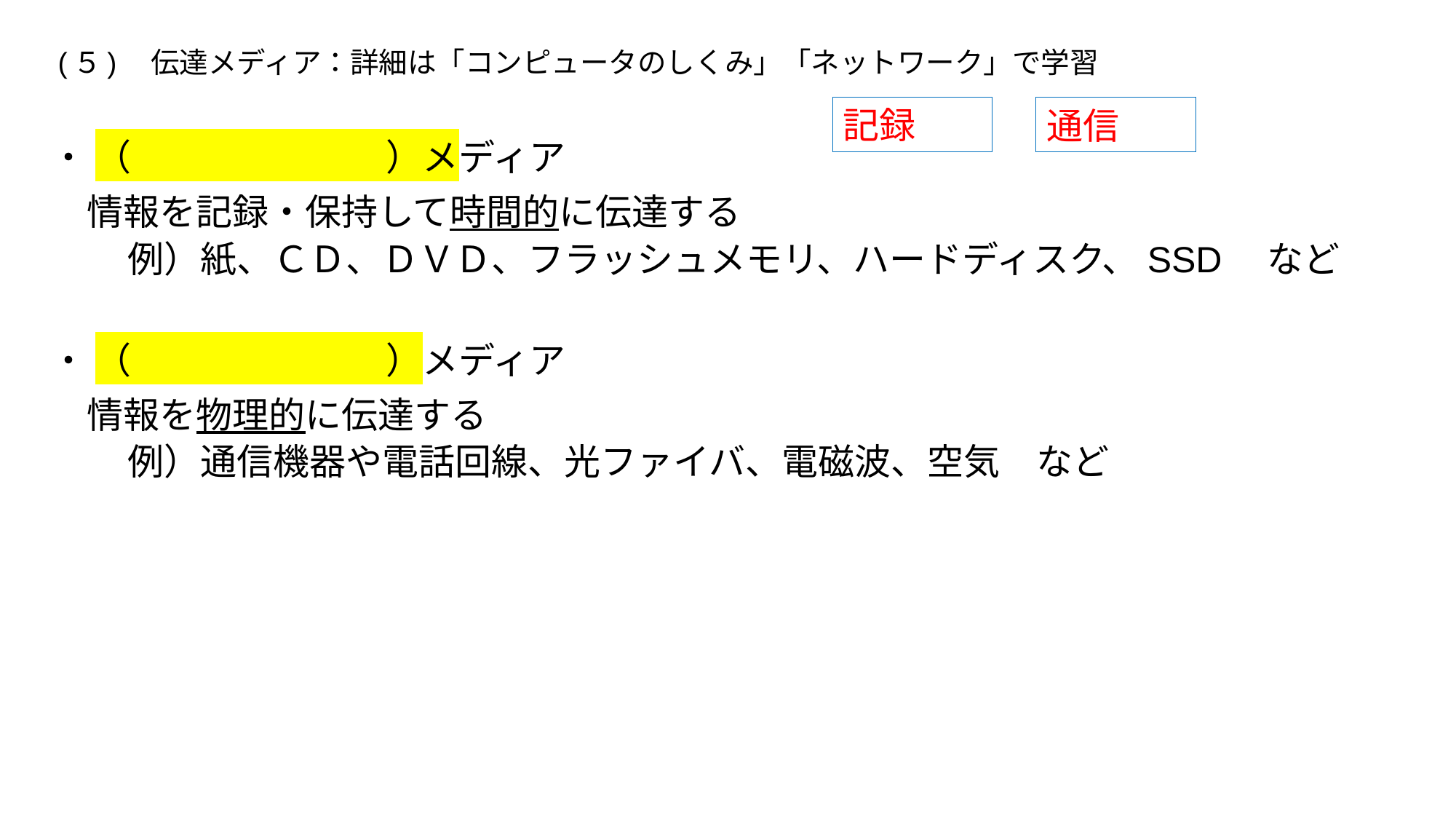

# (５)　伝達メディア：詳細は「コンピュータのしくみ」「ネットワーク」で学習
記録
通信
・ （　　　　　　　）メディア
　情報を記録・保持して時間的に伝達する
　例）紙、ＣＤ、ＤＶＤ、フラッシュメモリ、ハードディスク、SSD　など

・ （　　　　　　　）メディア
　情報を物理的に伝達する
　例）通信機器や電話回線、光ファイバ、電磁波、空気　など